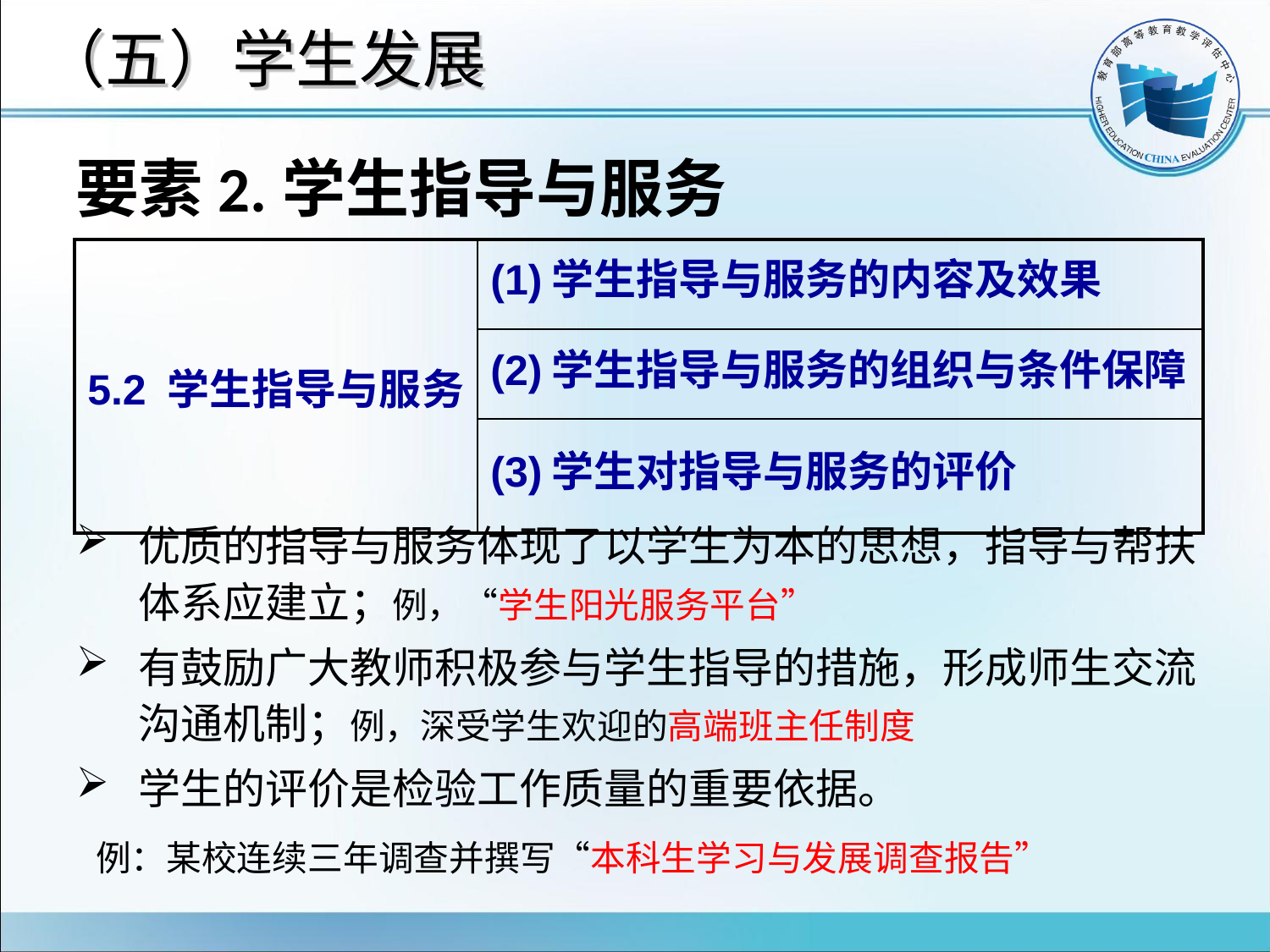

# （五）学生发展
要素2.学生指导与服务

优质的指导与服务体现了以学生为本的思想，指导与帮扶体系应建立；例，“学生阳光服务平台”
有鼓励广大教师积极参与学生指导的措施，形成师生交流沟通机制；例，深受学生欢迎的高端班主任制度
学生的评价是检验工作质量的重要依据。
 例：某校连续三年调查并撰写“本科生学习与发展调查报告”
| 5.2 学生指导与服务 | (1)学生指导与服务的内容及效果 |
| --- | --- |
|  | (2)学生指导与服务的组织与条件保障 |
|  | (3)学生对指导与服务的评价 |
46